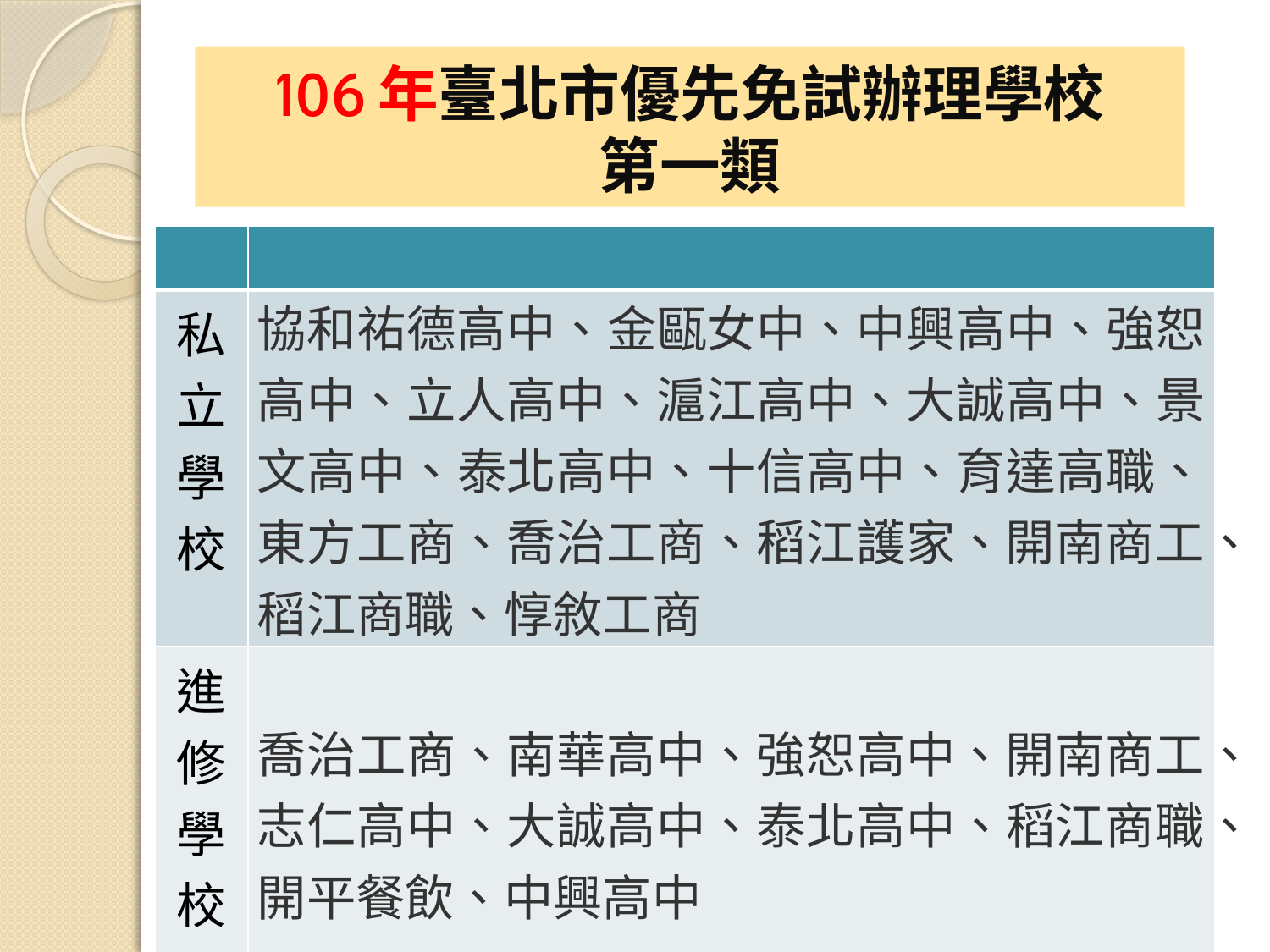

# 106年臺北市優先免試辦理學校 第一類
|  |  |
| --- | --- |
| 私立學校 | 協和祐德高中、金甌女中、中興高中、強恕高中、立人高中、滬江高中、大誠高中、景文高中、泰北高中、十信高中、育達高職、東方工商、喬治工商、稻江護家、開南商工、稻江商職、惇敘工商 |
| 進修學校 | 喬治工商、南華高中、強恕高中、開南商工、志仁高中、大誠高中、泰北高中、稻江商職、開平餐飲、中興高中 |